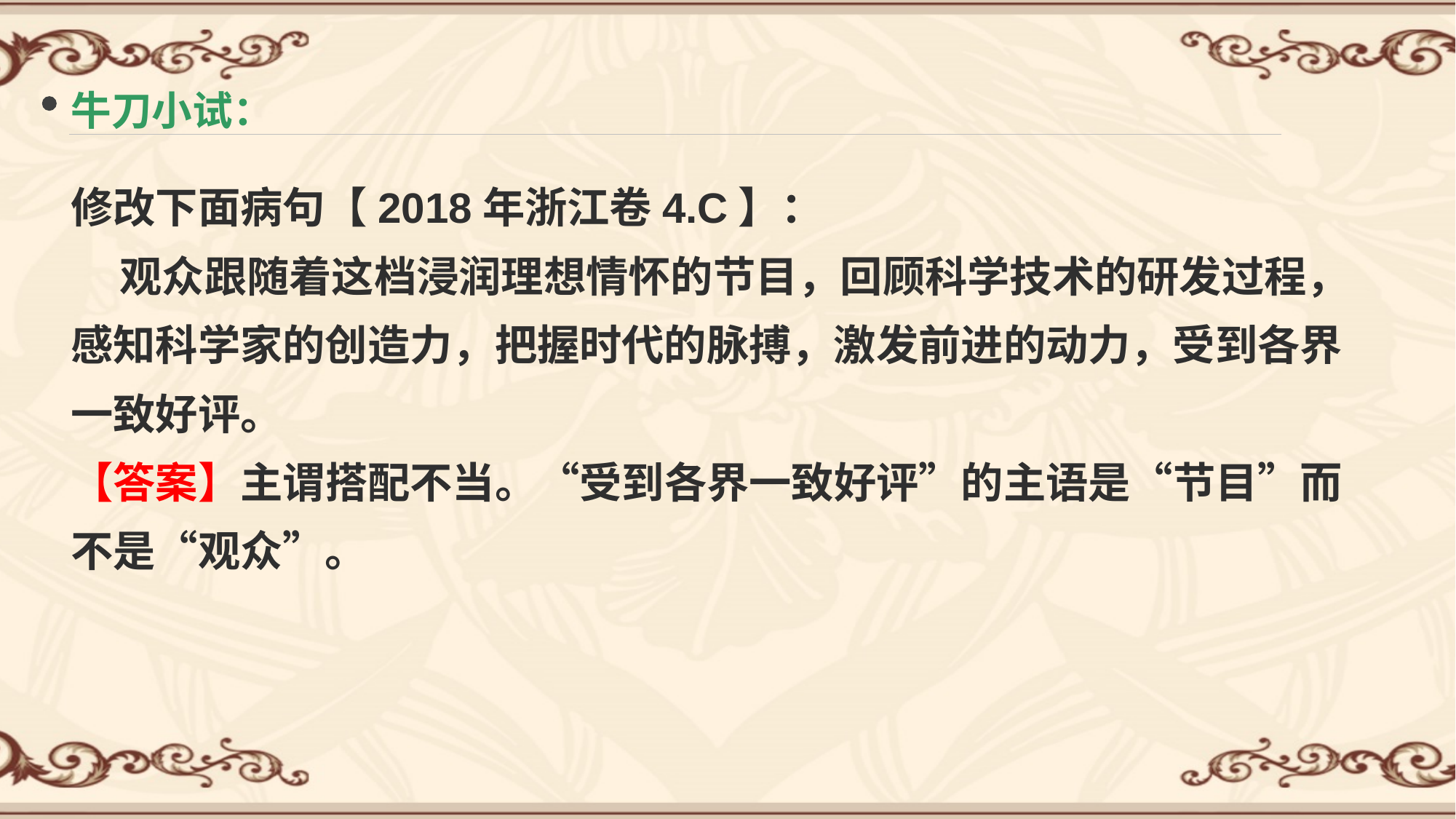

牛刀小试：

修改下面病句【2018年浙江卷4.C】：
    观众跟随着这档浸润理想情怀的节目，回顾科学技术的研发过程，感知科学家的创造力，把握时代的脉搏，激发前进的动力，受到各界一致好评。
【答案】主谓搭配不当。“受到各界一致好评”的主语是“节目”而不是“观众”。